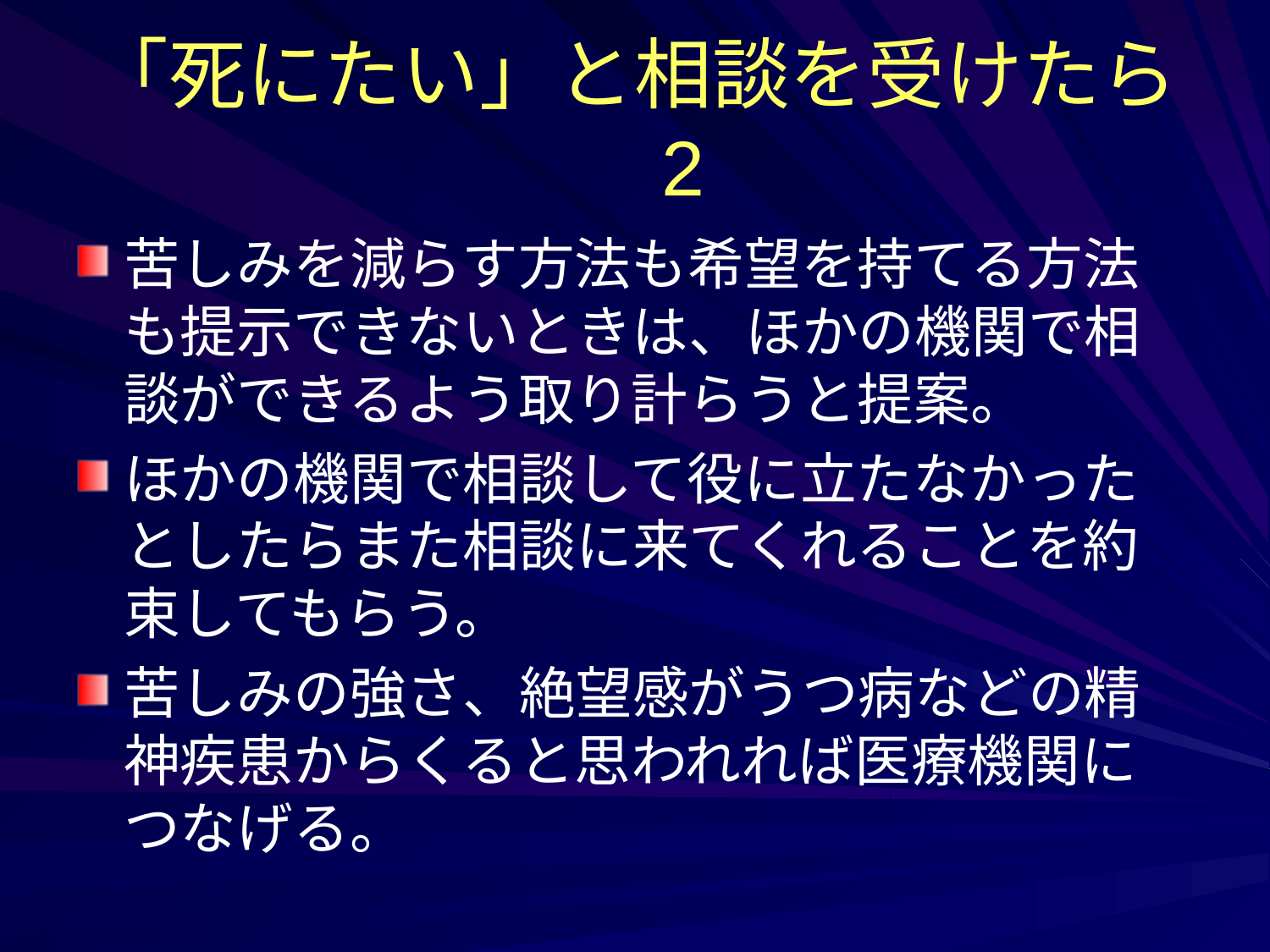

# 「死にたい」と相談を受けたら　2
苦しみを減らす方法も希望を持てる方法も提示できないときは、ほかの機関で相談ができるよう取り計らうと提案。
ほかの機関で相談して役に立たなかったとしたらまた相談に来てくれることを約束してもらう。
苦しみの強さ、絶望感がうつ病などの精神疾患からくると思われれば医療機関につなげる。